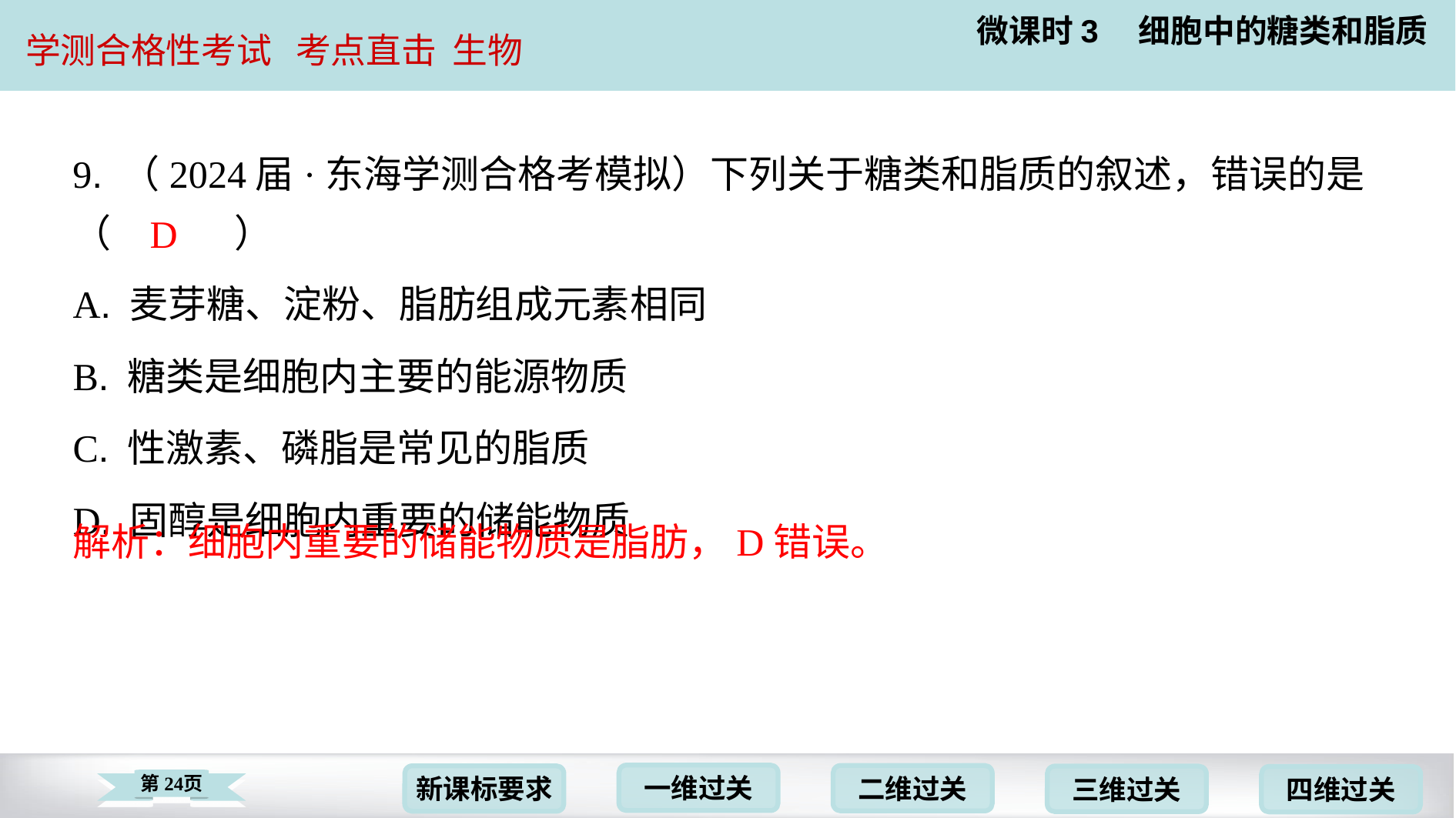

9. （2024届·东海学测合格考模拟）下列关于糖类和脂质的叙述，错误的是
（　D　）
D
| A. 麦芽糖、淀粉、脂肪组成元素相同 |
| --- |
| B. 糖类是细胞内主要的能源物质 |
| C. 性激素、磷脂是常见的脂质 |
| D. 固醇是细胞内重要的储能物质 |
解析：细胞内重要的储能物质是脂肪，D错误。